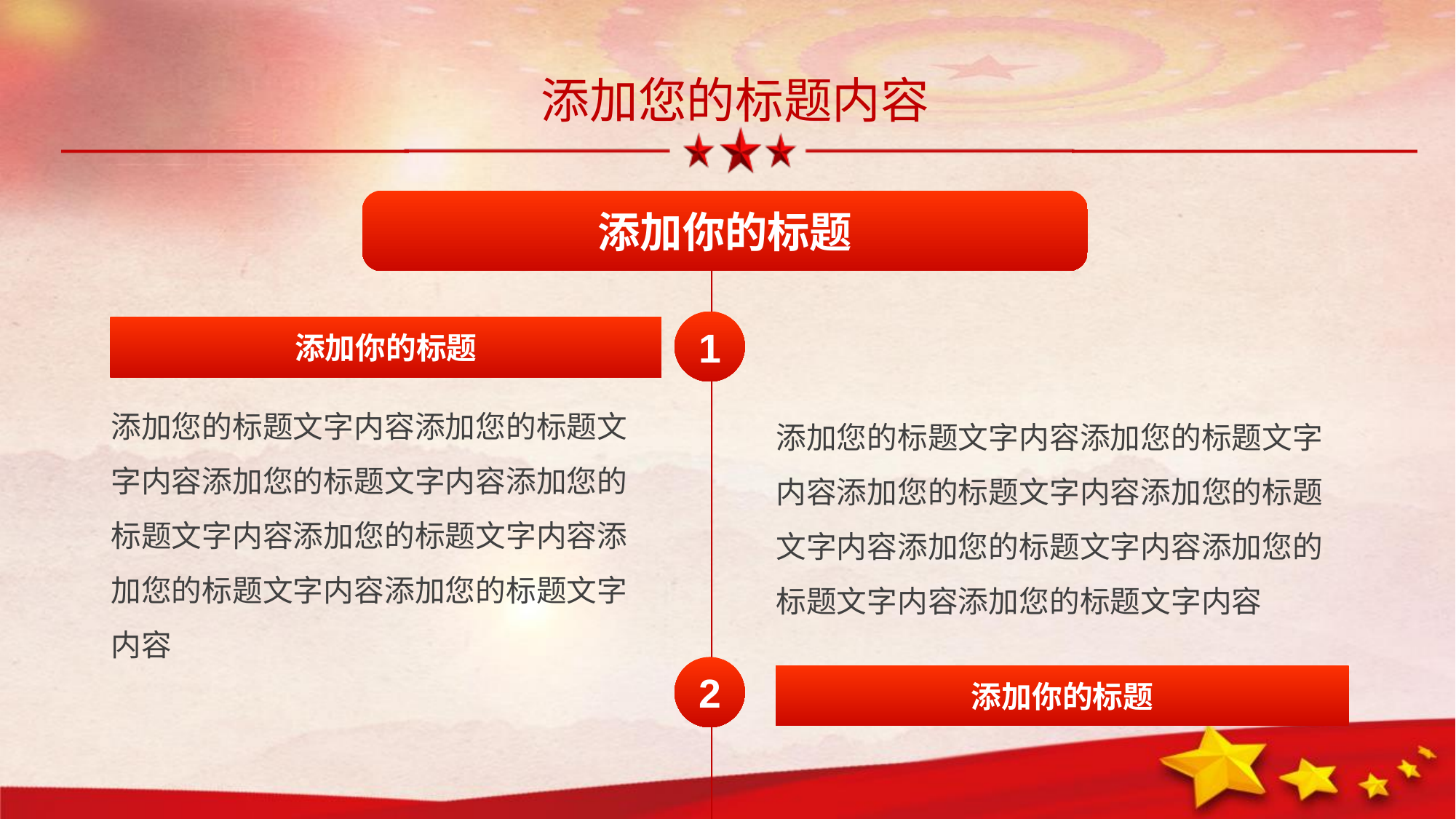

添加你的标题

1
添加你的标题
添加您的标题文字内容添加您的标题文字内容添加您的标题文字内容添加您的标题文字内容添加您的标题文字内容添加您的标题文字内容添加您的标题文字内容
添加您的标题文字内容添加您的标题文字内容添加您的标题文字内容添加您的标题文字内容添加您的标题文字内容添加您的标题文字内容添加您的标题文字内容
2
添加你的标题